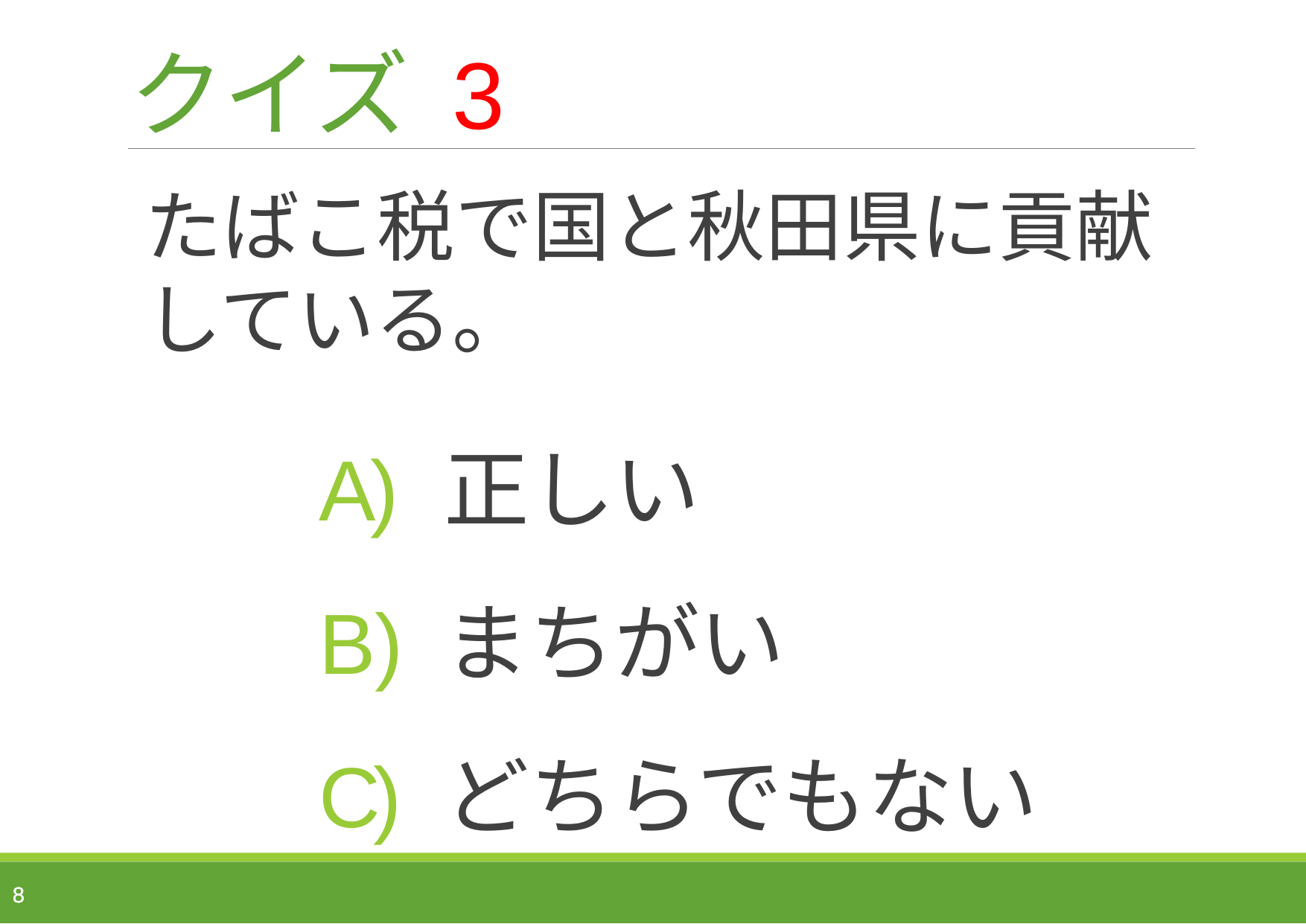

# クイズ 3
たばこ税で国と秋田県に貢献している。
正しい
まちがい
どちらでもない